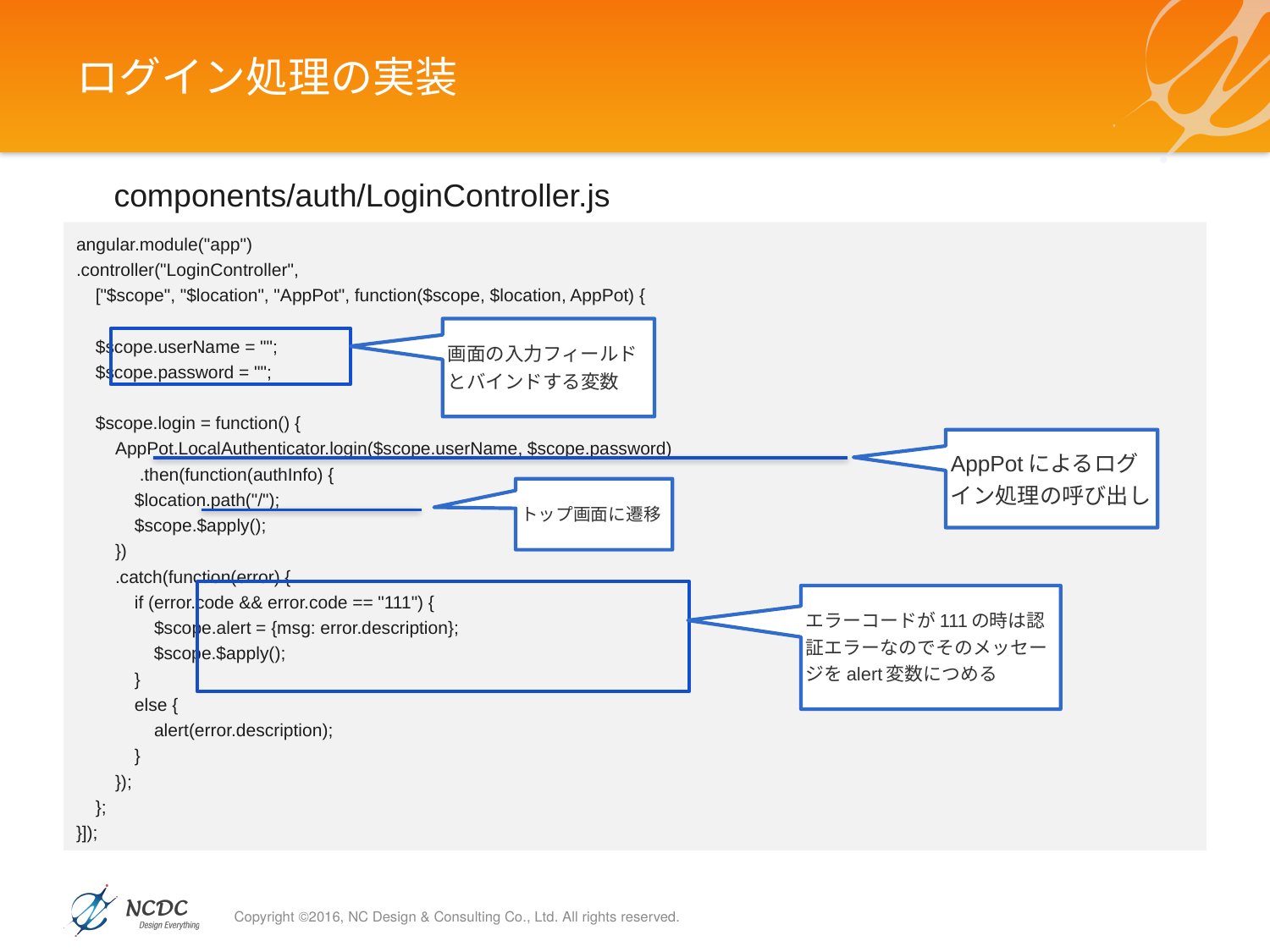

# ログイン処理の実装
components/auth/LoginController.js
angular.module("app")
.controller("LoginController",
    ["$scope", "$location", "AppPot", function($scope, $location, AppPot) {

    $scope.userName = "";
    $scope.password = "";

    $scope.login = function() {
        AppPot.LocalAuthenticator.login($scope.userName, $scope.password)
	 .then(function(authInfo) {
            $location.path("/");
            $scope.$apply();
        })
        .catch(function(error) {
            if (error.code && error.code == "111") {
                $scope.alert = {msg: error.description};
		    $scope.$apply();
            }
            else {
                alert(error.description);
            }
        });
    };
}]);
画面の入力フィールドとバインドする変数

AppPotによるログイン処理の呼び出し
トップ画面に遷移

エラーコードが111の時は認証エラーなのでそのメッセージをalert変数につめる